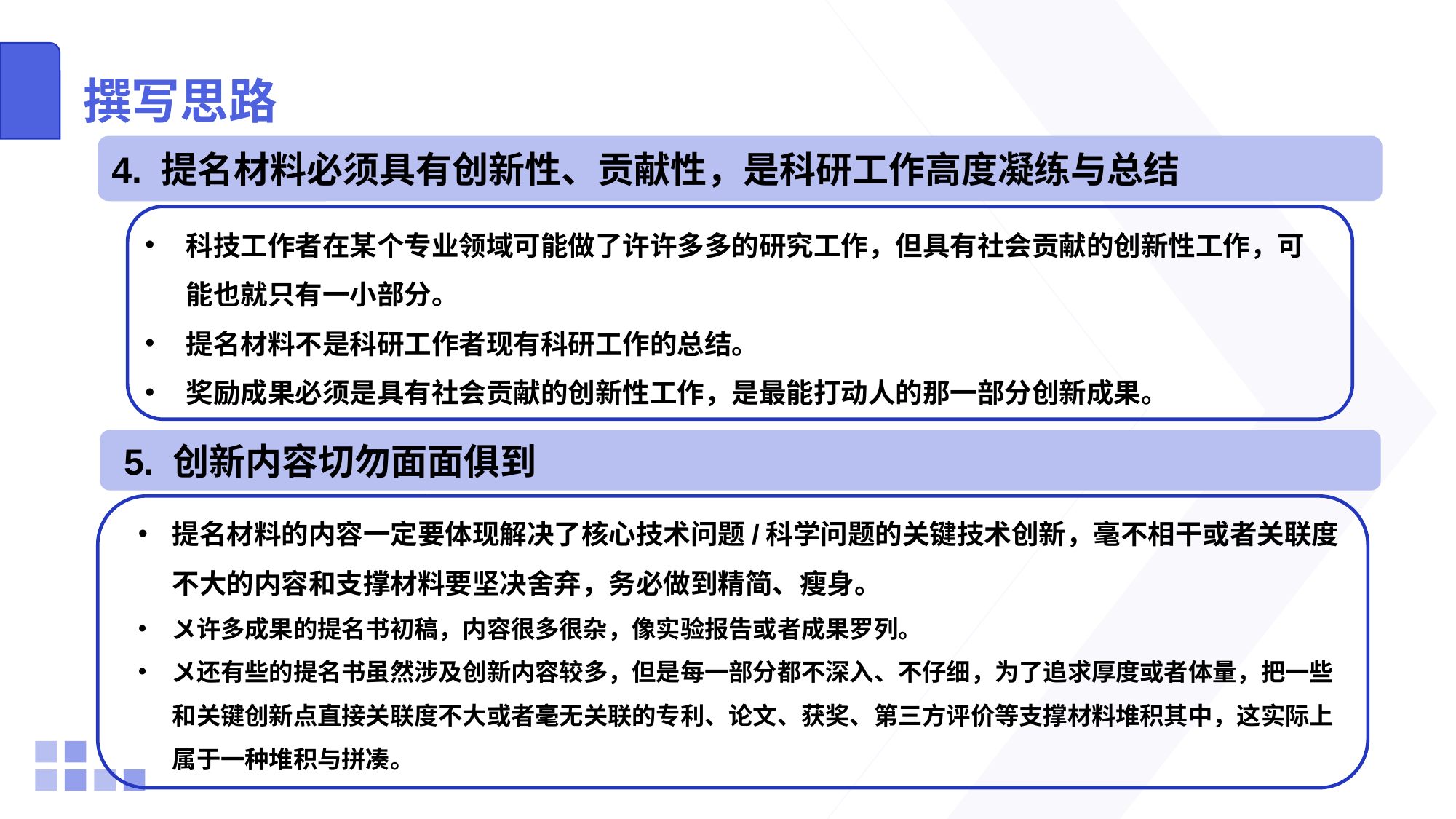

# 撰写思路
4. 提名材料必须具有创新性、贡献性，是科研工作高度凝练与总结
科技工作者在某个专业领域可能做了许许多多的研究工作，但具有社会贡献的创新性工作，可能也就只有一小部分。
提名材料不是科研工作者现有科研工作的总结。
奖励成果必须是具有社会贡献的创新性工作，是最能打动人的那一部分创新成果。

 5. 创新内容切勿面面俱到
提名材料的内容一定要体现解决了核心技术问题/科学问题的关键技术创新，毫不相干或者关联度不大的内容和支撑材料要坚决舍弃，务必做到精简、瘦身。
〤许多成果的提名书初稿，内容很多很杂，像实验报告或者成果罗列。
〤还有些的提名书虽然涉及创新内容较多，但是每一部分都不深入、不仔细，为了追求厚度或者体量，把一些和关键创新点直接关联度不大或者毫无关联的专利、论文、获奖、第三方评价等支撑材料堆积其中，这实际上属于一种堆积与拼凑。